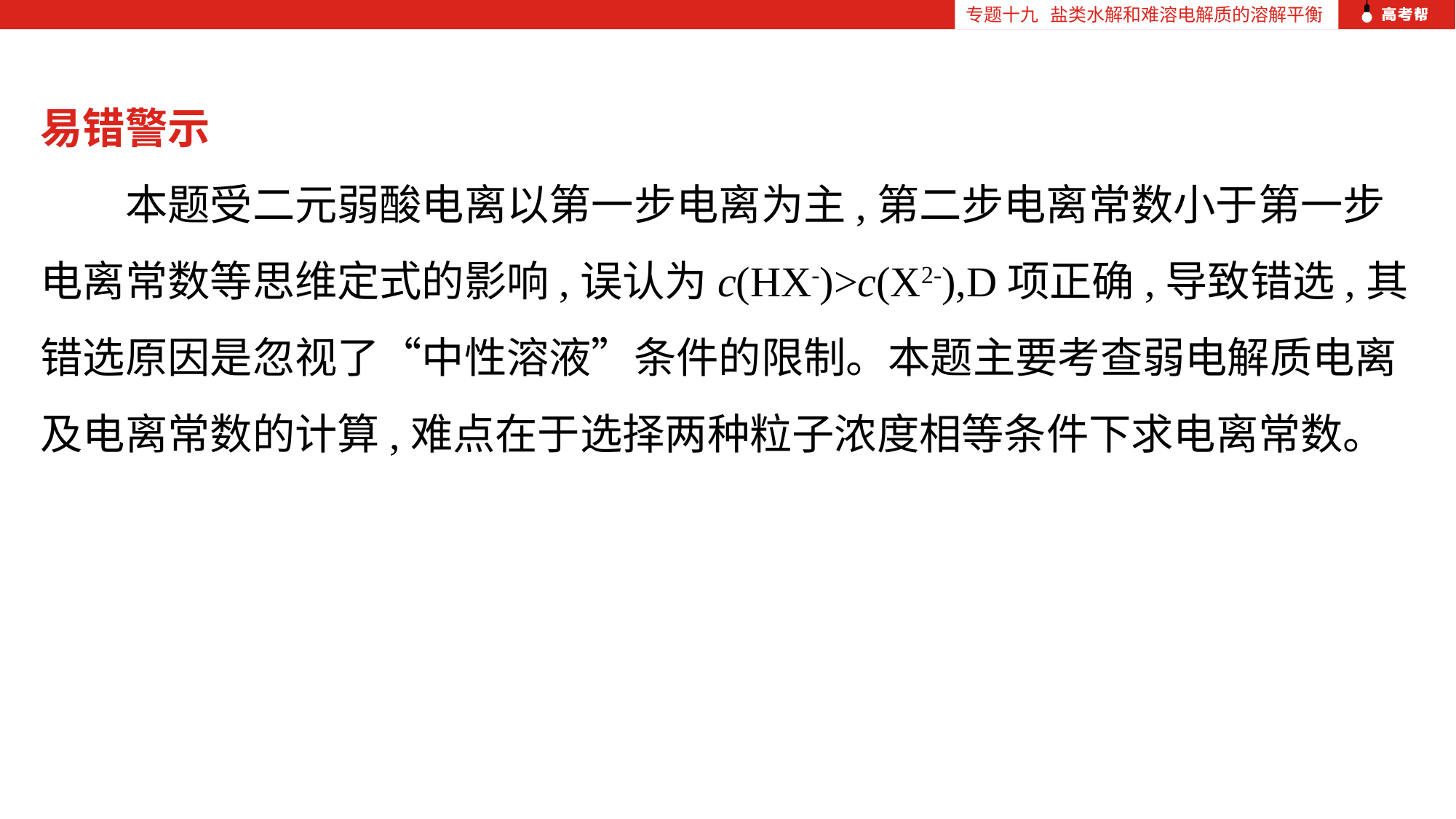

专题十九   盐类水解和难溶电解质的溶解平衡
易错警示
　　本题受二元弱酸电离以第一步电离为主,第二步电离常数小于第一步电离常数等思维定式的影响,误认为c(HX-)>c(X2-),D项正确,导致错选,其错选原因是忽视了“中性溶液”条件的限制。本题主要考查弱电解质电离及电离常数的计算,难点在于选择两种粒子浓度相等条件下求电离常数。